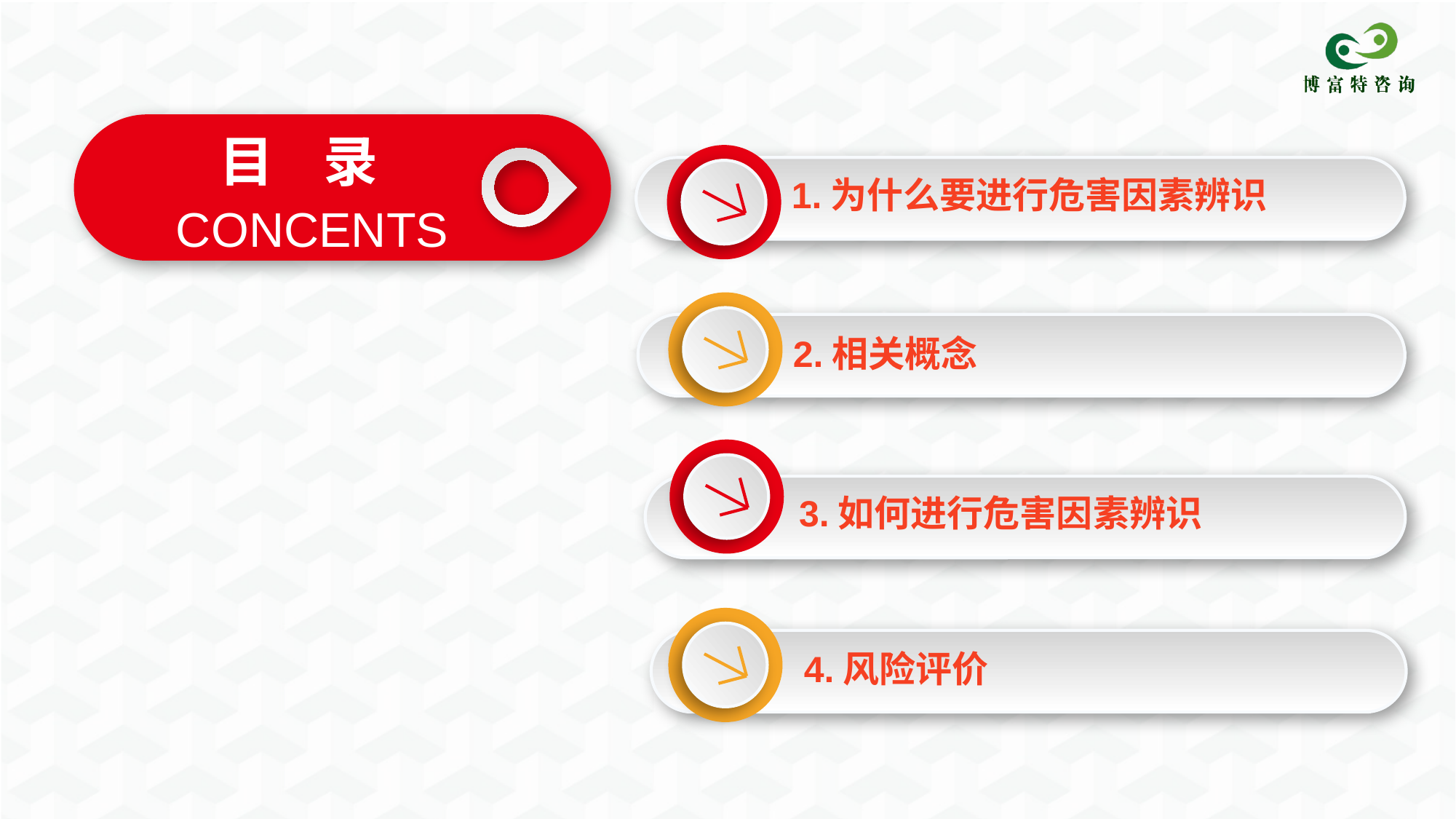

目    录

1.为什么要进行危害因素辨识

CONCENTS

2.相关概念

3.如何进行危害因素辨识

4.风险评价